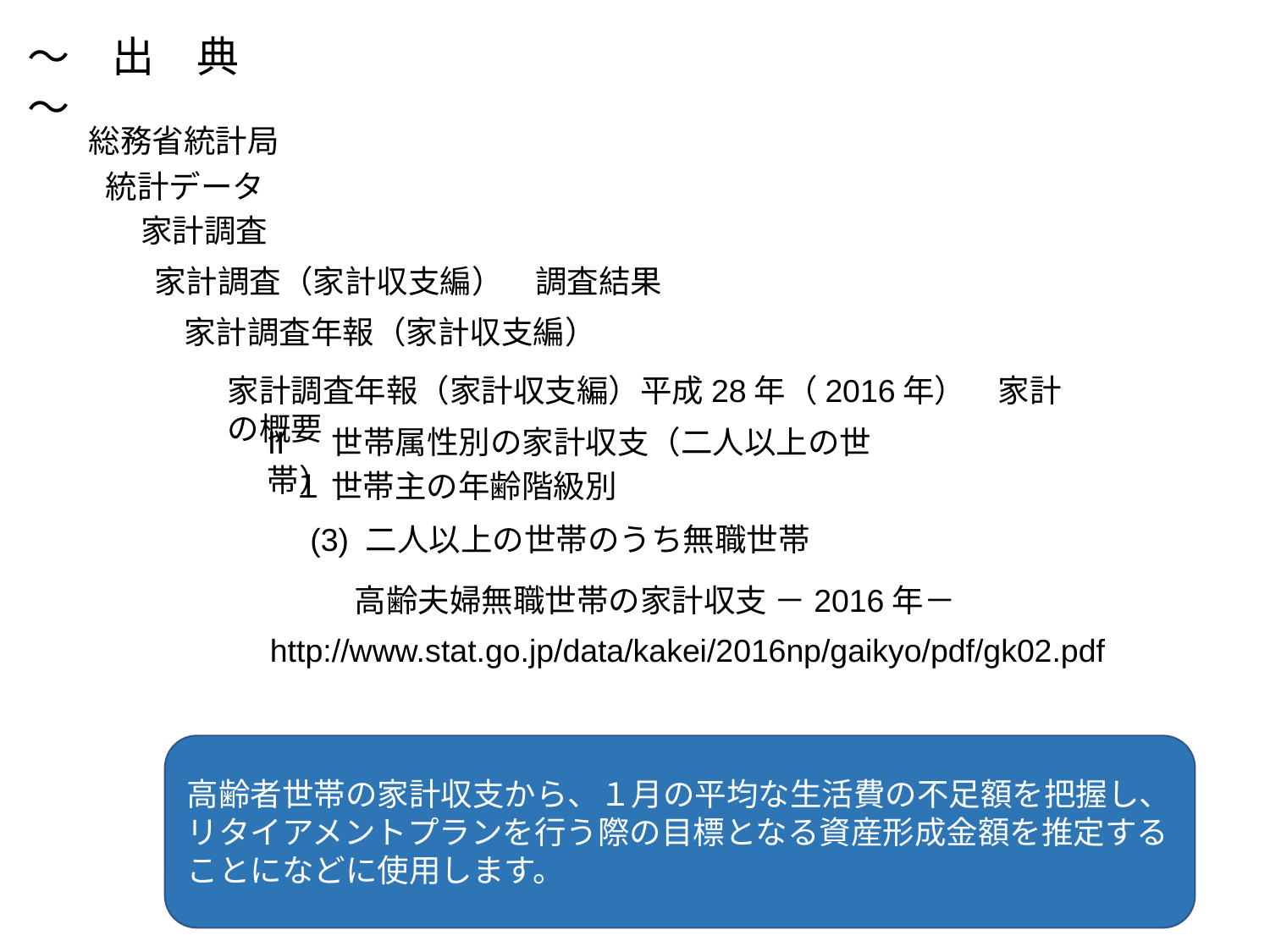

～　出　典　～
総務省統計局
統計データ
家計調査
家計調査（家計収支編）　調査結果
家計調査年報（家計収支編）
家計調査年報（家計収支編）平成28年（2016年）　家計の概要
II　 世帯属性別の家計収支（二人以上の世帯）
１ 世帯主の年齢階級別
(3) 二人以上の世帯のうち無職世帯
高齢夫婦無職世帯の家計収支 －2016年－
http://www.stat.go.jp/data/kakei/2016np/gaikyo/pdf/gk02.pdf
高齢者世帯の家計収支から、１月の平均な生活費の不足額を把握し、リタイアメントプランを行う際の目標となる資産形成金額を推定することになどに使用します。